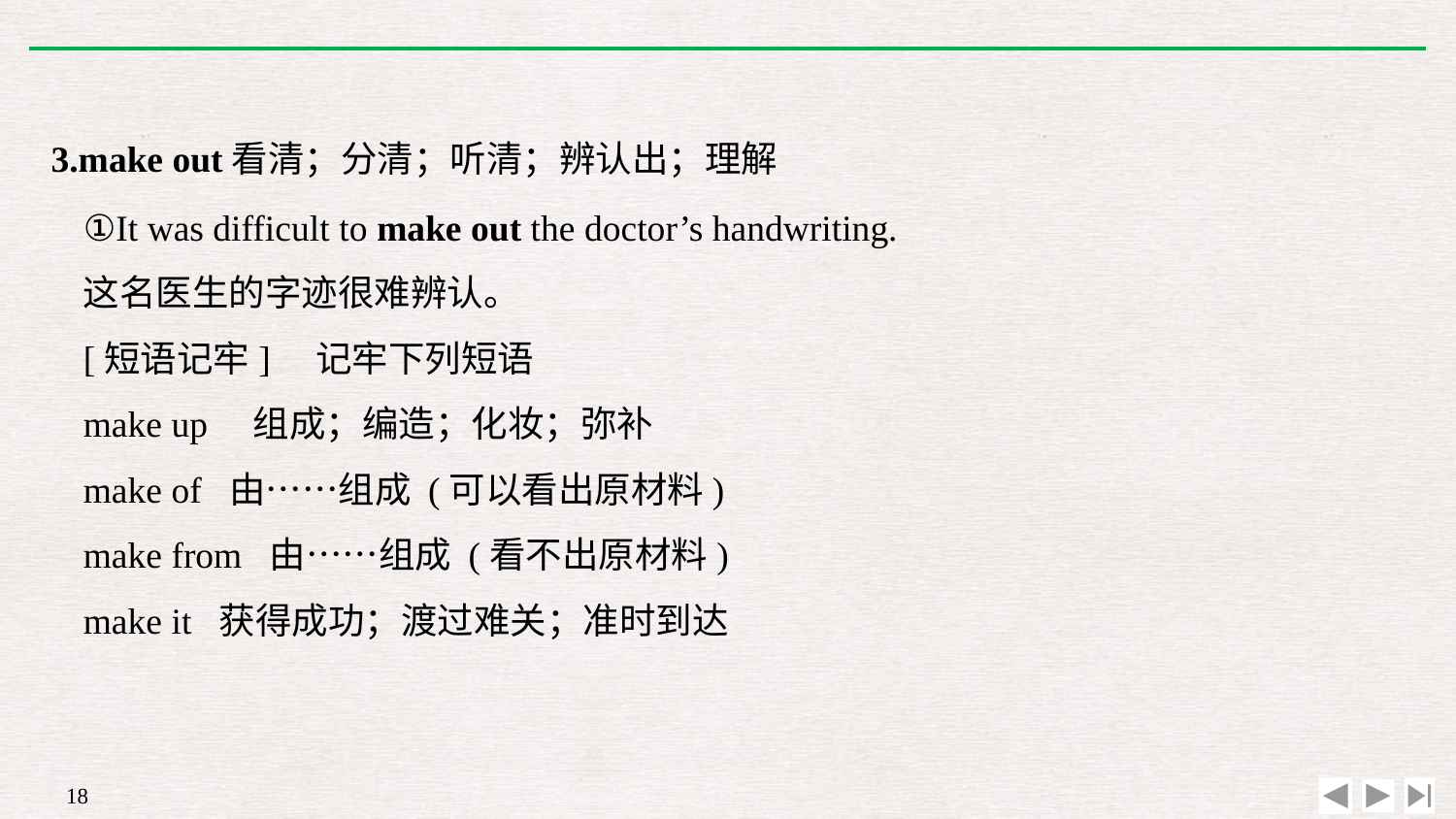

3.make out看清；分清；听清；辨认出；理解
①It was difficult to make out the doctor’s handwriting.
这名医生的字迹很难辨认。
[短语记牢]　记牢下列短语
make up　组成；编造；化妆；弥补
make of  由……组成 (可以看出原材料)
make from  由……组成 (看不出原材料)
make it  获得成功；渡过难关；准时到达